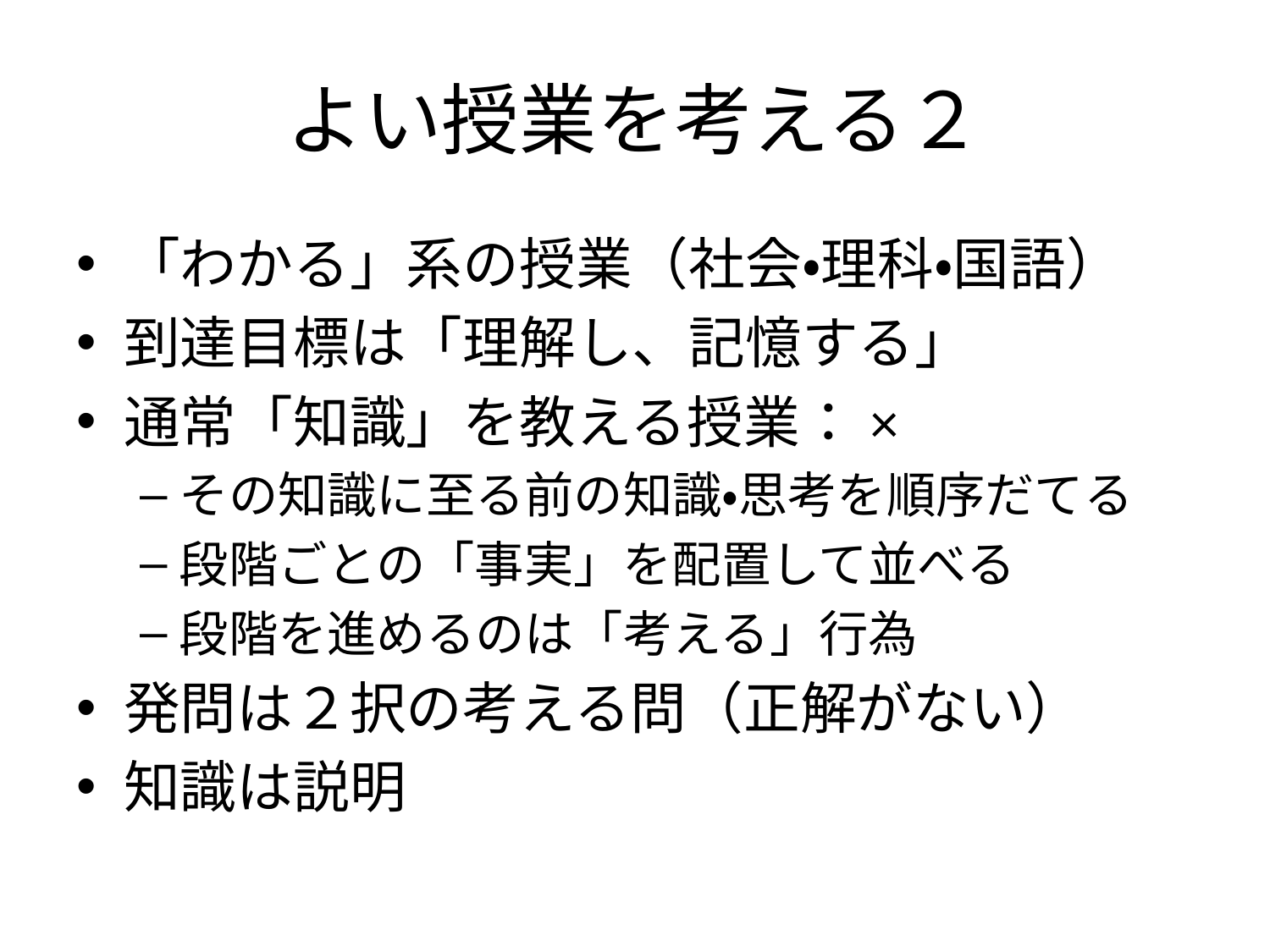

# よい授業を考える２
「わかる」系の授業（社会・理科・国語）
到達目標は「理解し、記憶する」
通常「知識」を教える授業：×
その知識に至る前の知識・思考を順序だてる
段階ごとの「事実」を配置して並べる
段階を進めるのは「考える」行為
発問は２択の考える問（正解がない）
知識は説明